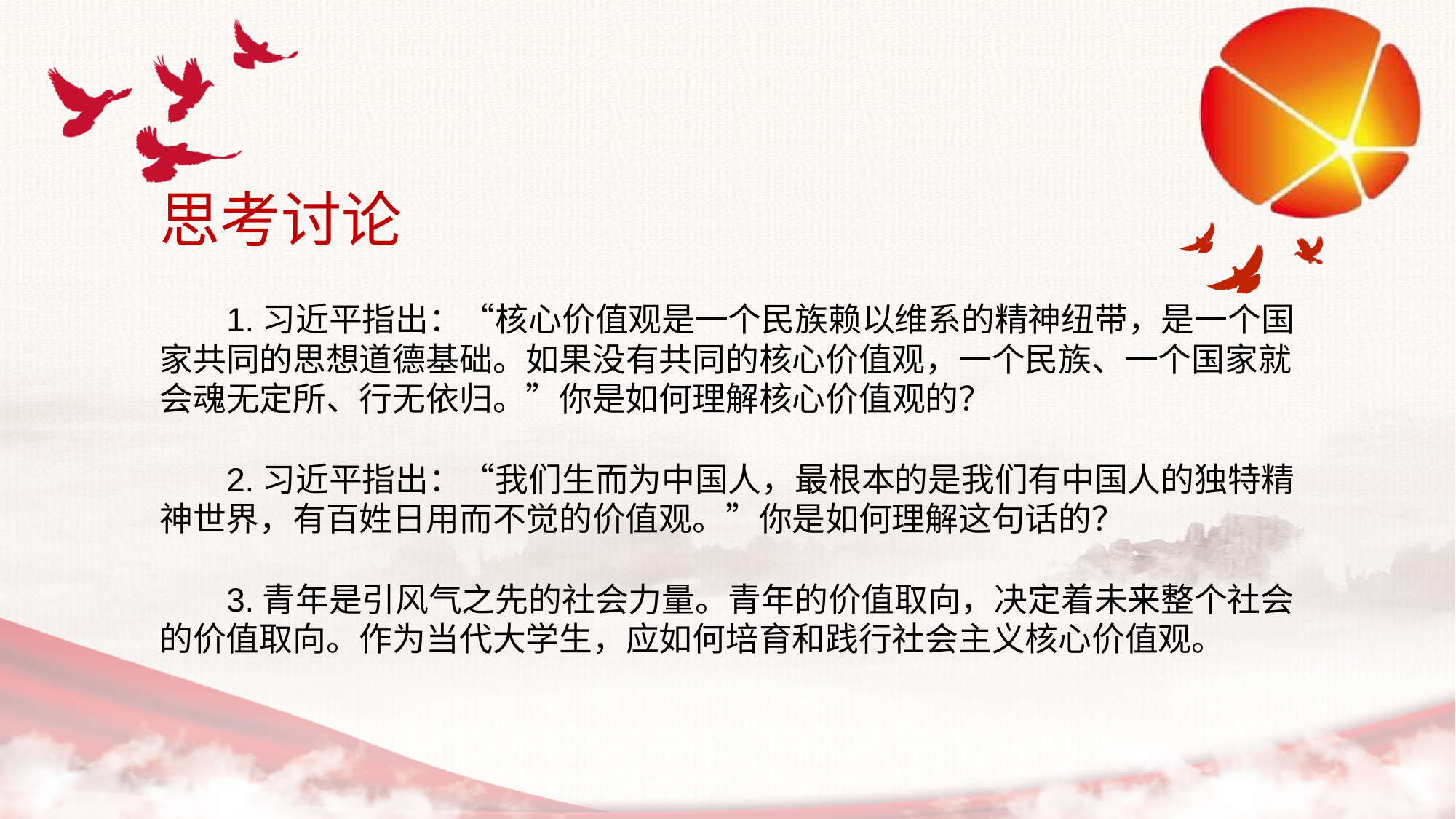

思考讨论

1.习近平指出：“核心价值观是一个民族赖以维系的精神纽带，是一个国家共同的思想道德基础。如果没有共同的核心价值观，一个民族、一个国家就会魂无定所、行无依归。”你是如何理解核心价值观的？

2.习近平指出：“我们生而为中国人，最根本的是我们有中国人的独特精神世界，有百姓日用而不觉的价值观。”你是如何理解这句话的？

3.青年是引风气之先的社会力量。青年的价值取向，决定着未来整个社会的价值取向。作为当代大学生，应如何培育和践行社会主义核心价值观。